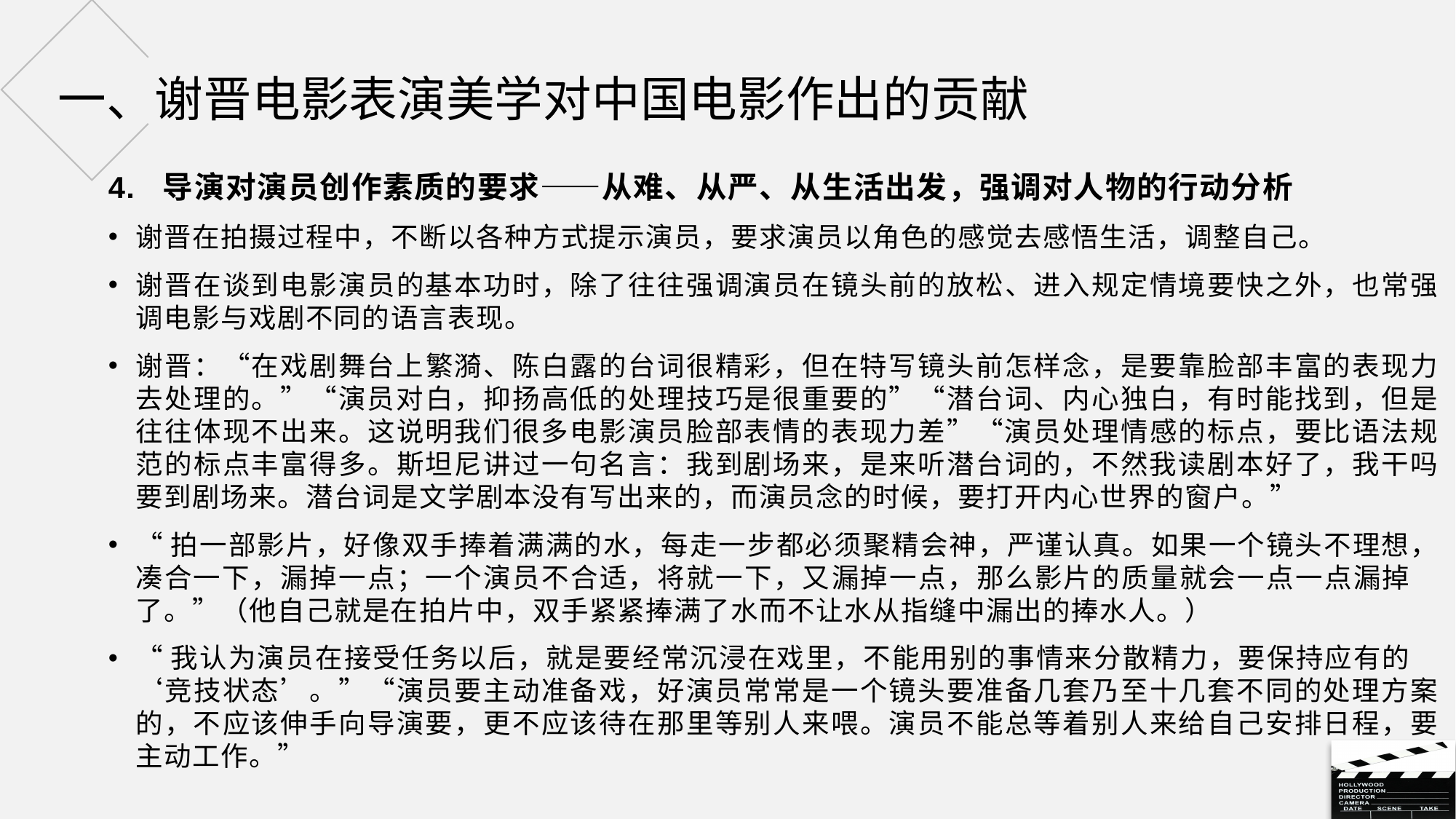

# 一、谢晋电影表演美学对中国电影作出的贡献
导演对演员创作素质的要求——从难、从严、从生活出发，强调对人物的行动分析
谢晋在拍摄过程中，不断以各种方式提示演员，要求演员以角色的感觉去感悟生活，调整自己。
谢晋在谈到电影演员的基本功时，除了往往强调演员在镜头前的放松、进入规定情境要快之外，也常强调电影与戏剧不同的语言表现。
谢晋：“在戏剧舞台上繁漪、陈白露的台词很精彩，但在特写镜头前怎样念，是要靠脸部丰富的表现力去处理的。”“演员对白，抑扬高低的处理技巧是很重要的”“潜台词、内心独白，有时能找到，但是往往体现不出来。这说明我们很多电影演员脸部表情的表现力差”“演员处理情感的标点，要比语法规范的标点丰富得多。斯坦尼讲过一句名言：我到剧场来，是来听潜台词的，不然我读剧本好了，我干吗要到剧场来。潜台词是文学剧本没有写出来的，而演员念的时候，要打开内心世界的窗户。”
“拍一部影片，好像双手捧着满满的水，每走一步都必须聚精会神，严谨认真。如果一个镜头不理想，凑合一下，漏掉一点；一个演员不合适，将就一下，又漏掉一点，那么影片的质量就会一点一点漏掉了。”（他自己就是在拍片中，双手紧紧捧满了水而不让水从指缝中漏出的捧水人。）
“我认为演员在接受任务以后，就是要经常沉浸在戏里，不能用别的事情来分散精力，要保持应有的‘竞技状态’。”“演员要主动准备戏，好演员常常是一个镜头要准备几套乃至十几套不同的处理方案的，不应该伸手向导演要，更不应该待在那里等别人来喂。演员不能总等着别人来给自己安排日程，要主动工作。”